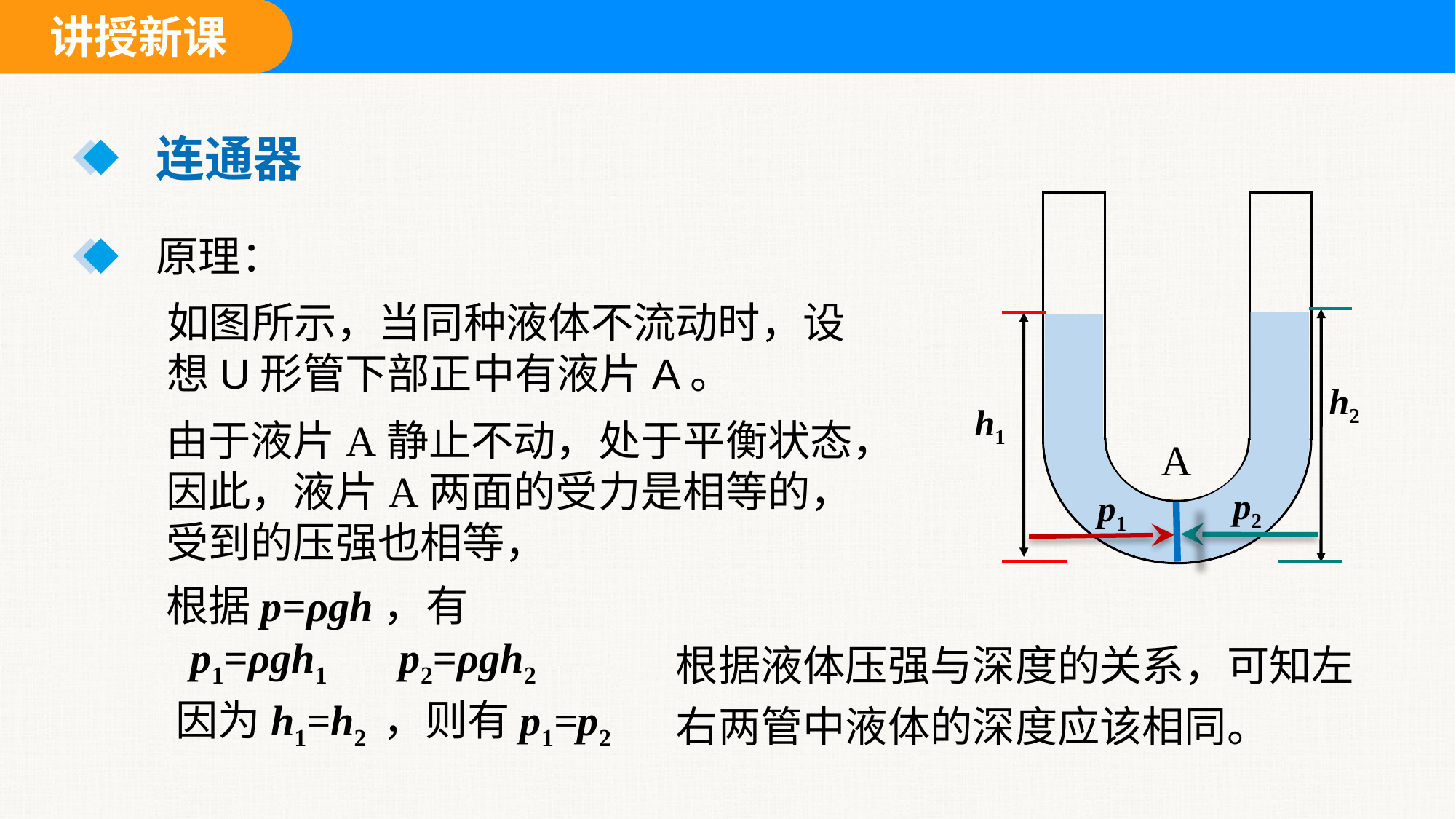

连通器

原理：

如图所示，当同种液体不流动时，设想U形管下部正中有液片A。

h2

h1
由于液片A静止不动，处于平衡状态，因此，液片A两面的受力是相等的，受到的压强也相等，
A
p2
p1
根据p=ρgh，有
根据液体压强与深度的关系，可知左右两管中液体的深度应该相同。
p1=ρgh1
p2=ρgh2
因为h1=h2 ，则有p1=p2